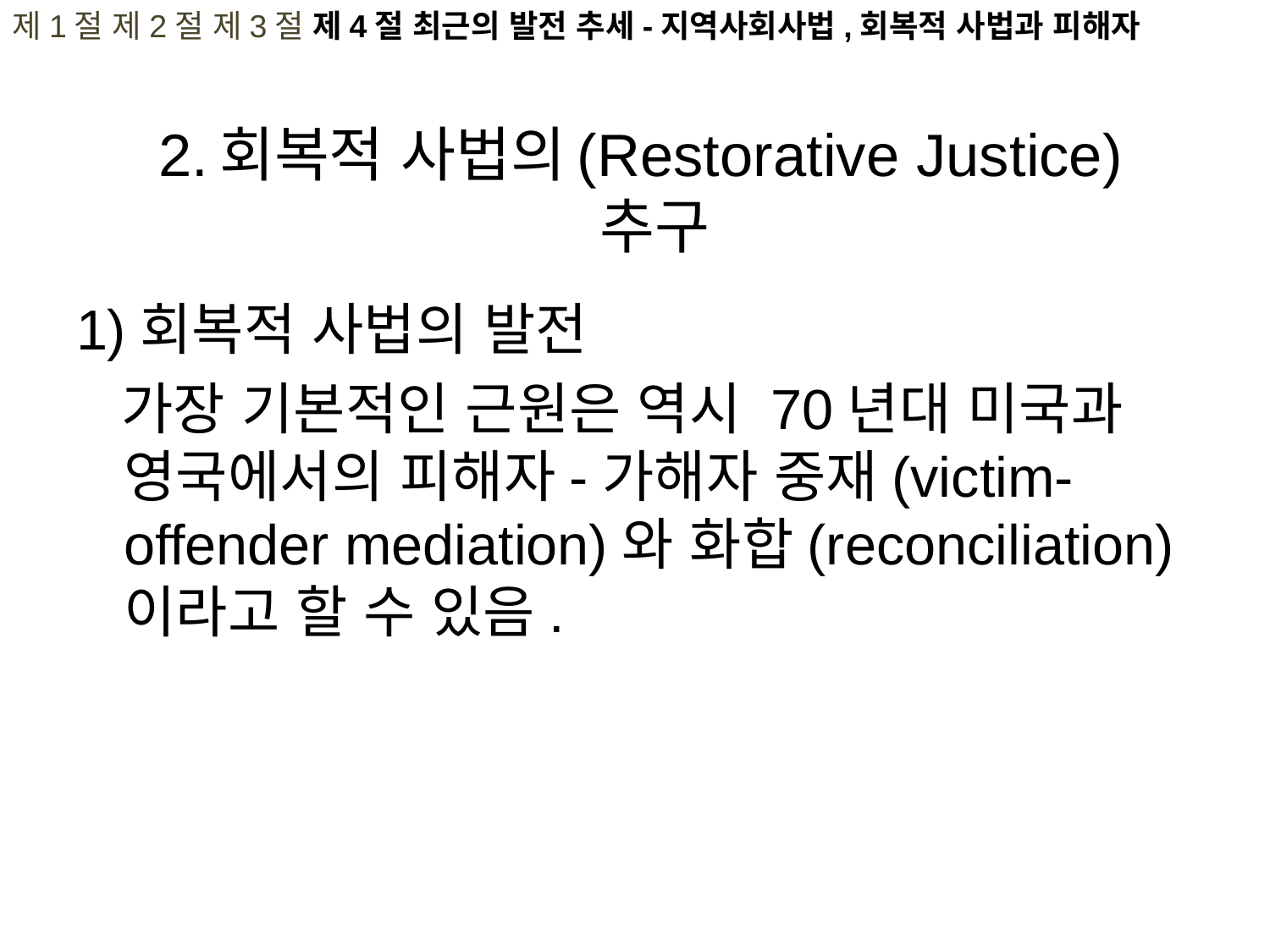

제1절 제2절 제3절 제4절 최근의 발전 추세-지역사회사법,회복적 사법과 피해자
# 2.회복적 사법의(Restorative Justice) 추구
1)회복적 사법의 발전
  가장 기본적인 근원은 역시 70년대 미국과 영국에서의 피해자-가해자 중재(victim-offender mediation)와 화합(reconciliation)이라고 할 수 있음.